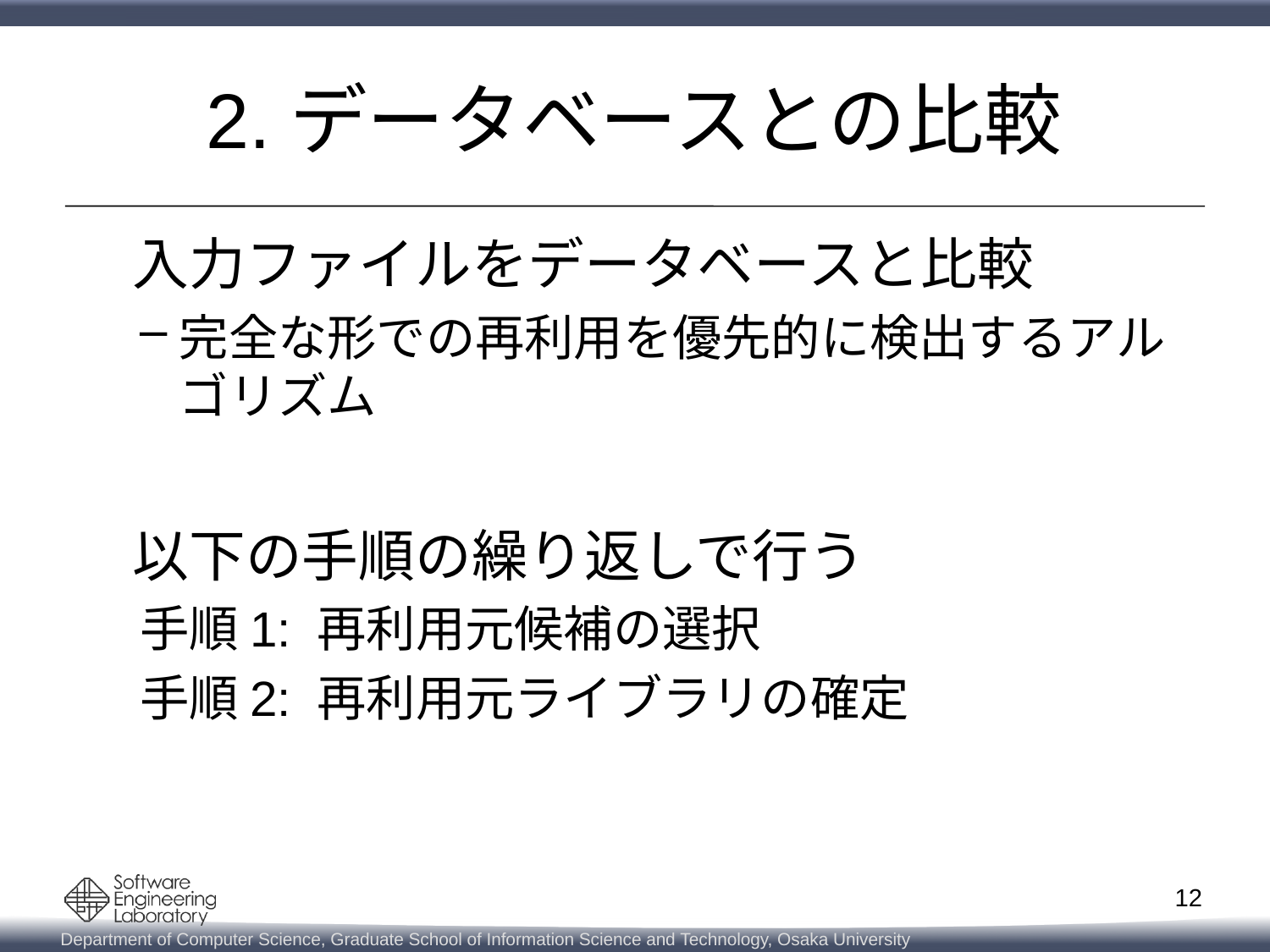

# 2.データベースとの比較
　入力ファイルをデータベースと比較
完全な形での再利用を優先的に検出するアルゴリズム

　以下の手順の繰り返しで行う
手順1: 再利用元候補の選択
手順2: 再利用元ライブラリの確定
12